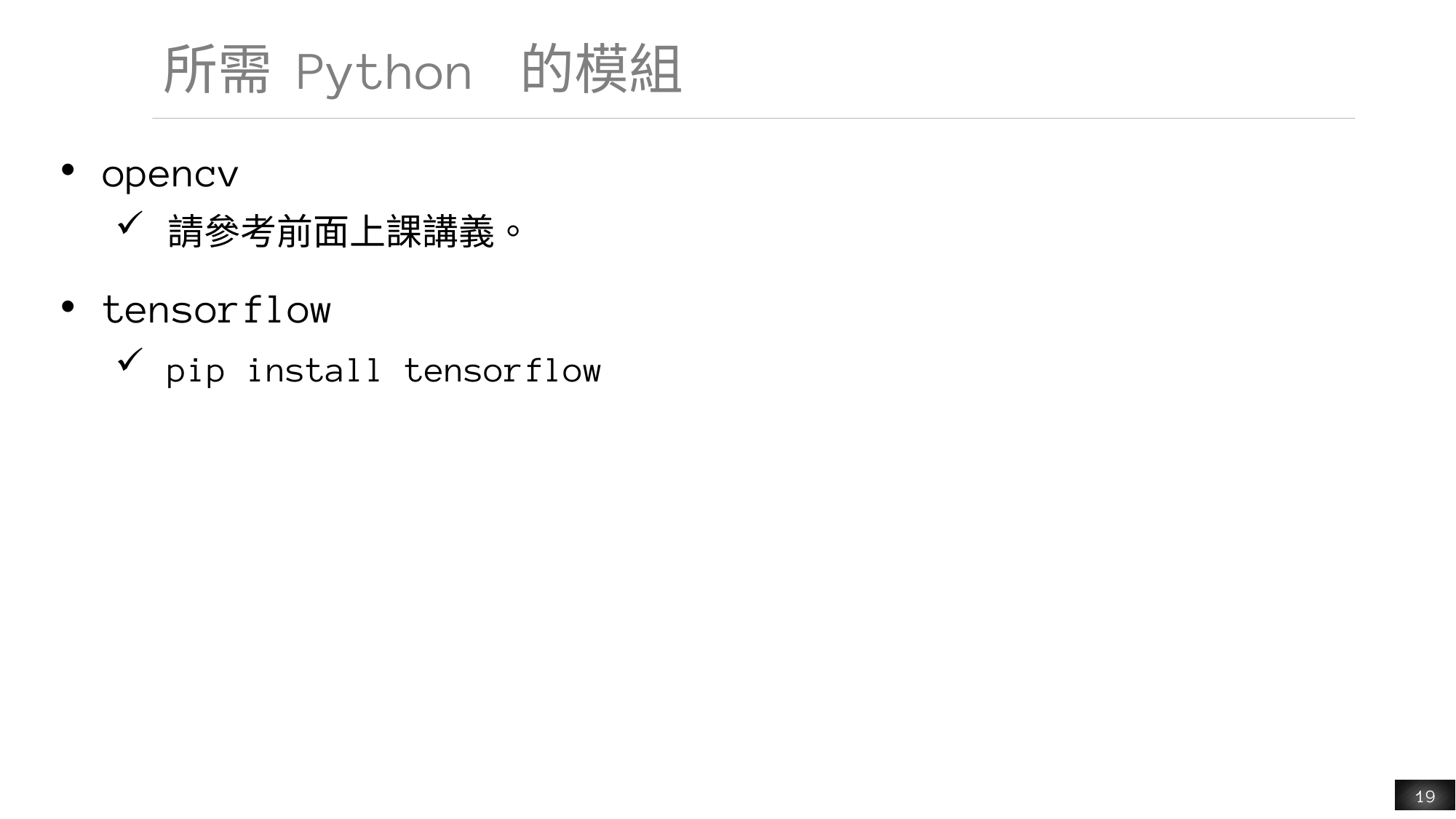

# 所需 Python 的模組
opencv
請參考前面上課講義。
tensorflow
pip install tensorflow